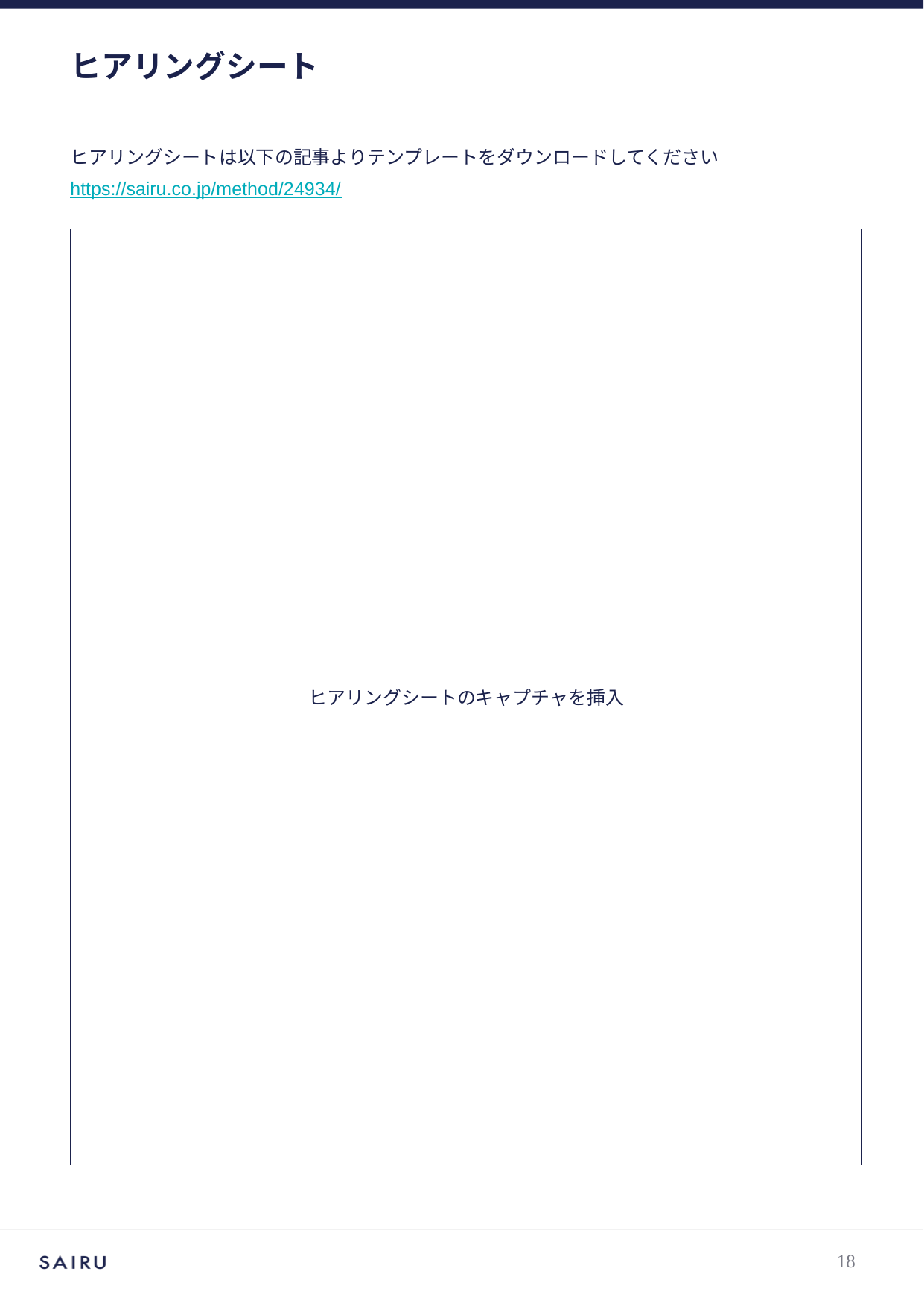

# ヒアリングシート
ヒアリングシートは以下の記事よりテンプレートをダウンロードしてください
https://sairu.co.jp/method/24934/
ヒアリングシートのキャプチャを挿入
18